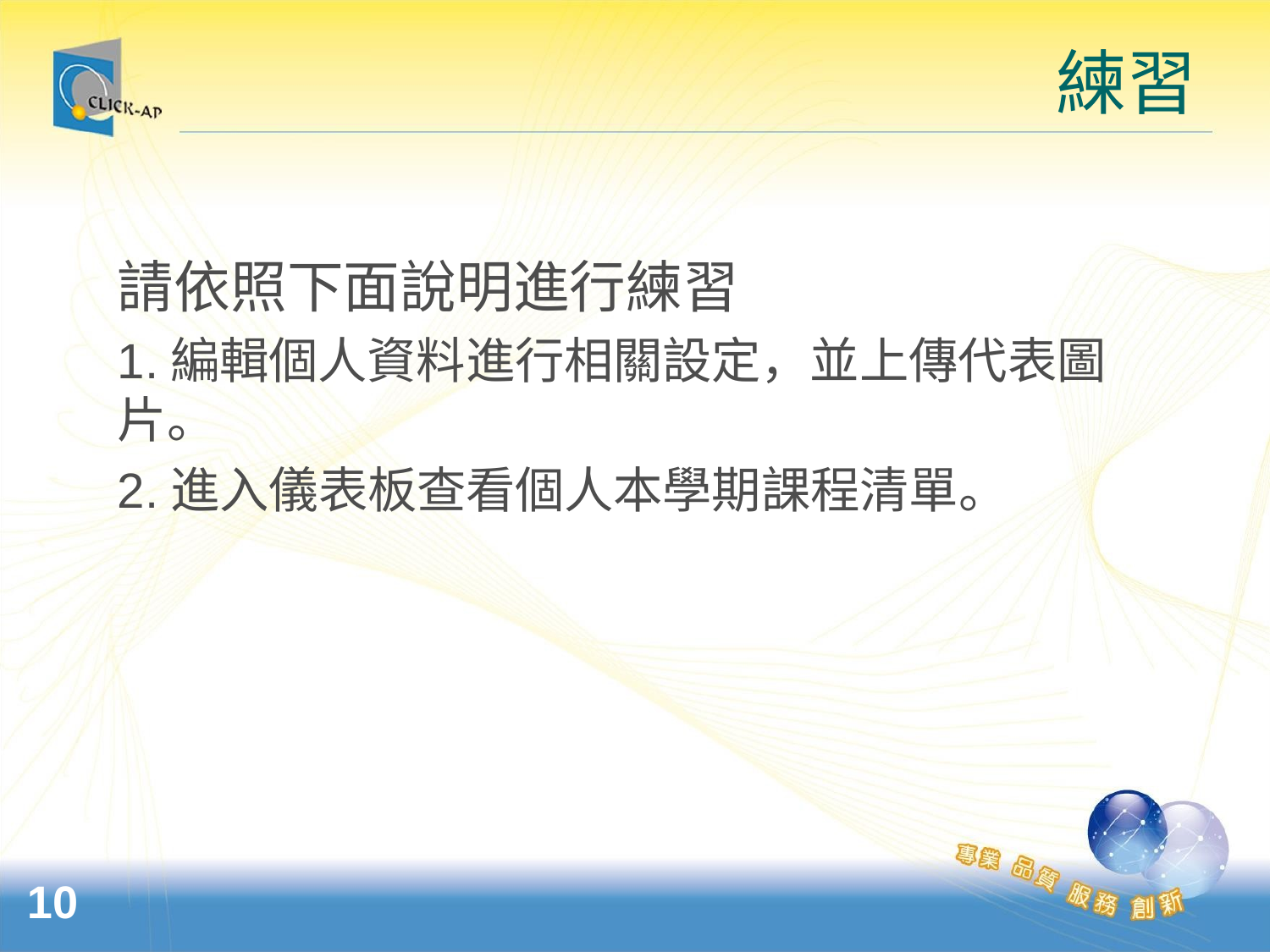

# 練習
請依照下面說明進行練習
1.編輯個人資料進行相關設定，並上傳代表圖片。
2.進入儀表板查看個人本學期課程清單。
10